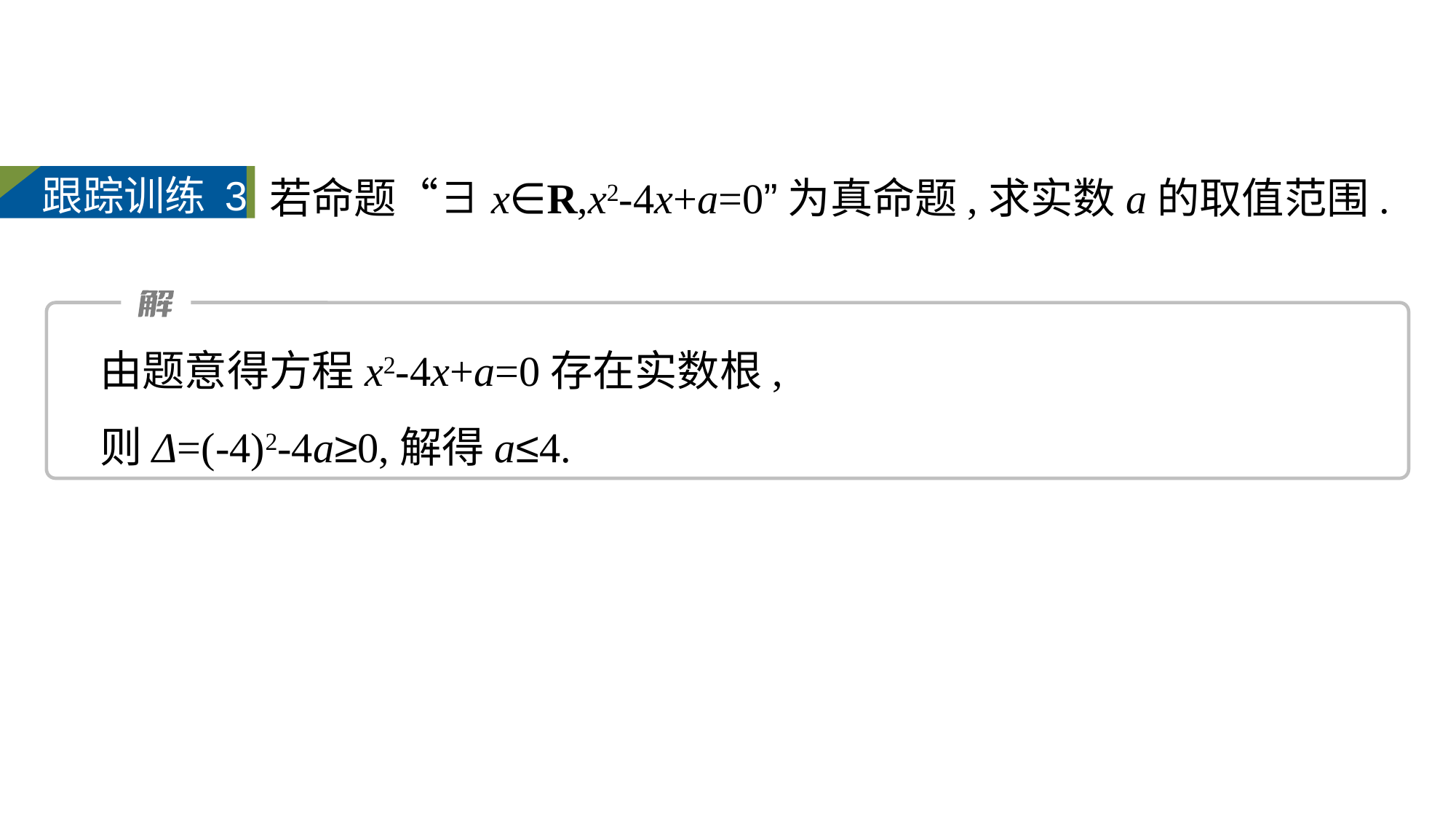

若命题“∃x∈R,x2-4x+a=0”为真命题,求实数a的取值范围.
跟踪训练 3

由题意得方程x2-4x+a=0存在实数根,
则Δ=(-4)2-4a≥0,解得a≤4.